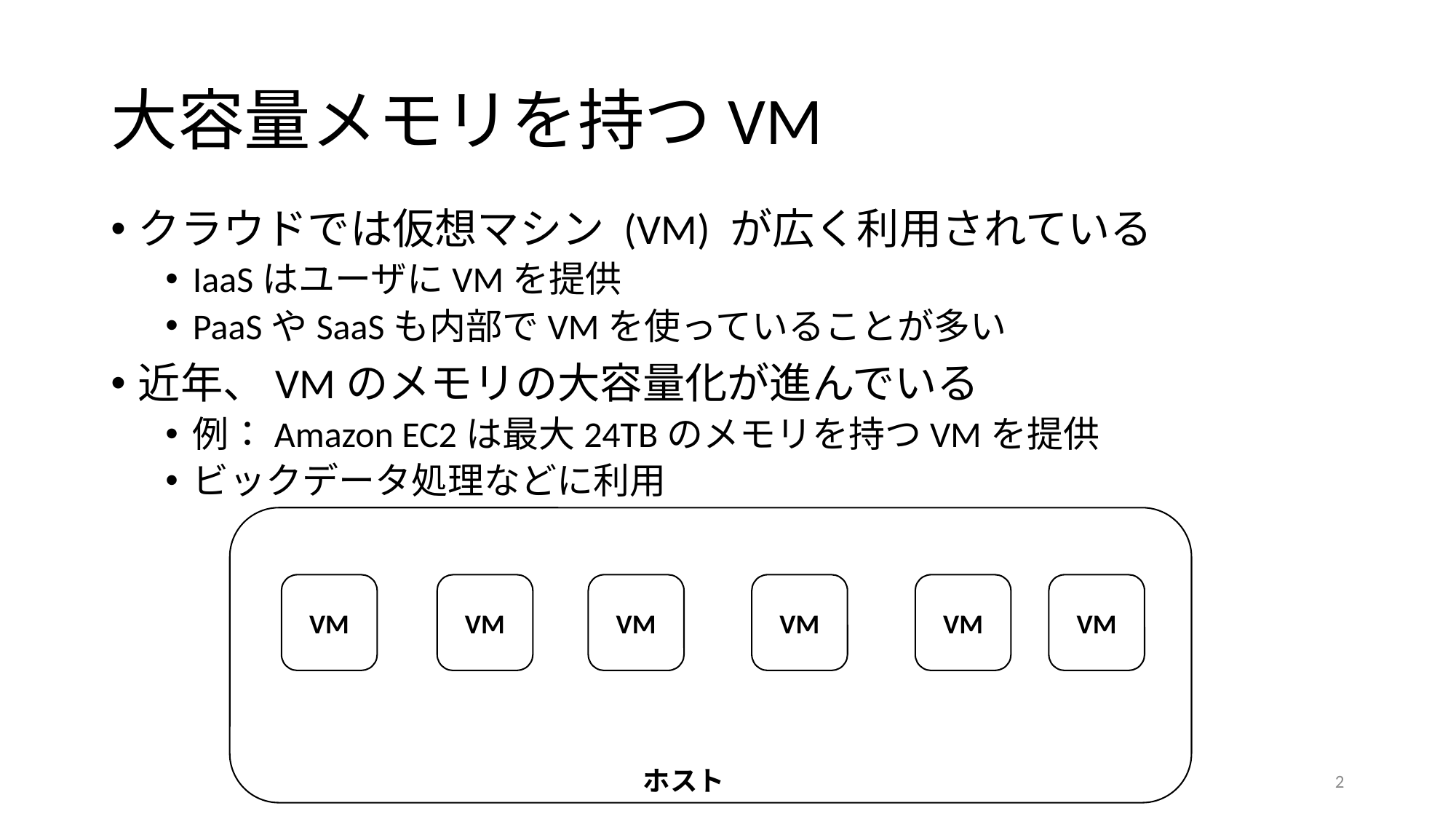

# 大容量メモリを持つVM
クラウドでは仮想マシン (VM) が広く利用されている
IaaSはユーザにVMを提供
PaaSやSaaSも内部でVMを使っていることが多い
近年、VMのメモリの大容量化が進んでいる
例：Amazon EC2は最大24TBのメモリを持つVMを提供
ビックデータ処理などに利用

VM
VM
VM
VM
VM
VM
ホスト
2